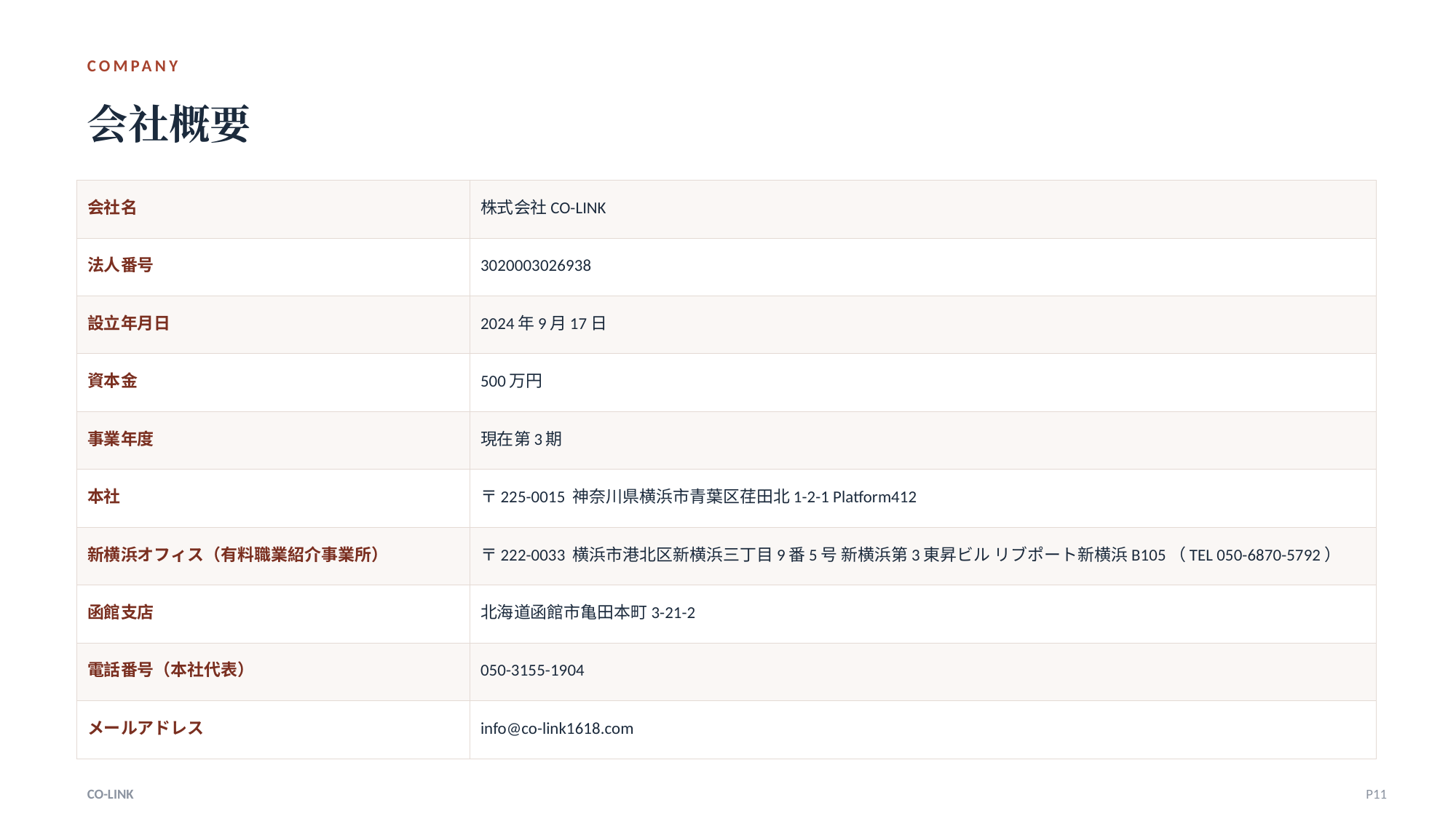

COMPANY
会社概要
| 会社名 | 株式会社CO-LINK |
| --- | --- |
| 法人番号 | 3020003026938 |
| 設立年月日 | 2024年9月17日 |
| 資本金 | 500万円 |
| 事業年度 | 現在第3期 |
| 本社 | 〒225-0015 神奈川県横浜市青葉区荏田北1-2-1 Platform412 |
| 新横浜オフィス（有料職業紹介事業所） | 〒222-0033 横浜市港北区新横浜三丁目9番5号 新横浜第3東昇ビル リブポート新横浜B105（TEL 050-6870-5792） |
| 函館支店 | 北海道函館市亀田本町3-21-2 |
| 電話番号（本社代表） | 050-3155-1904 |
| メールアドレス | info@co-link1618.com |
CO-LINK
P11